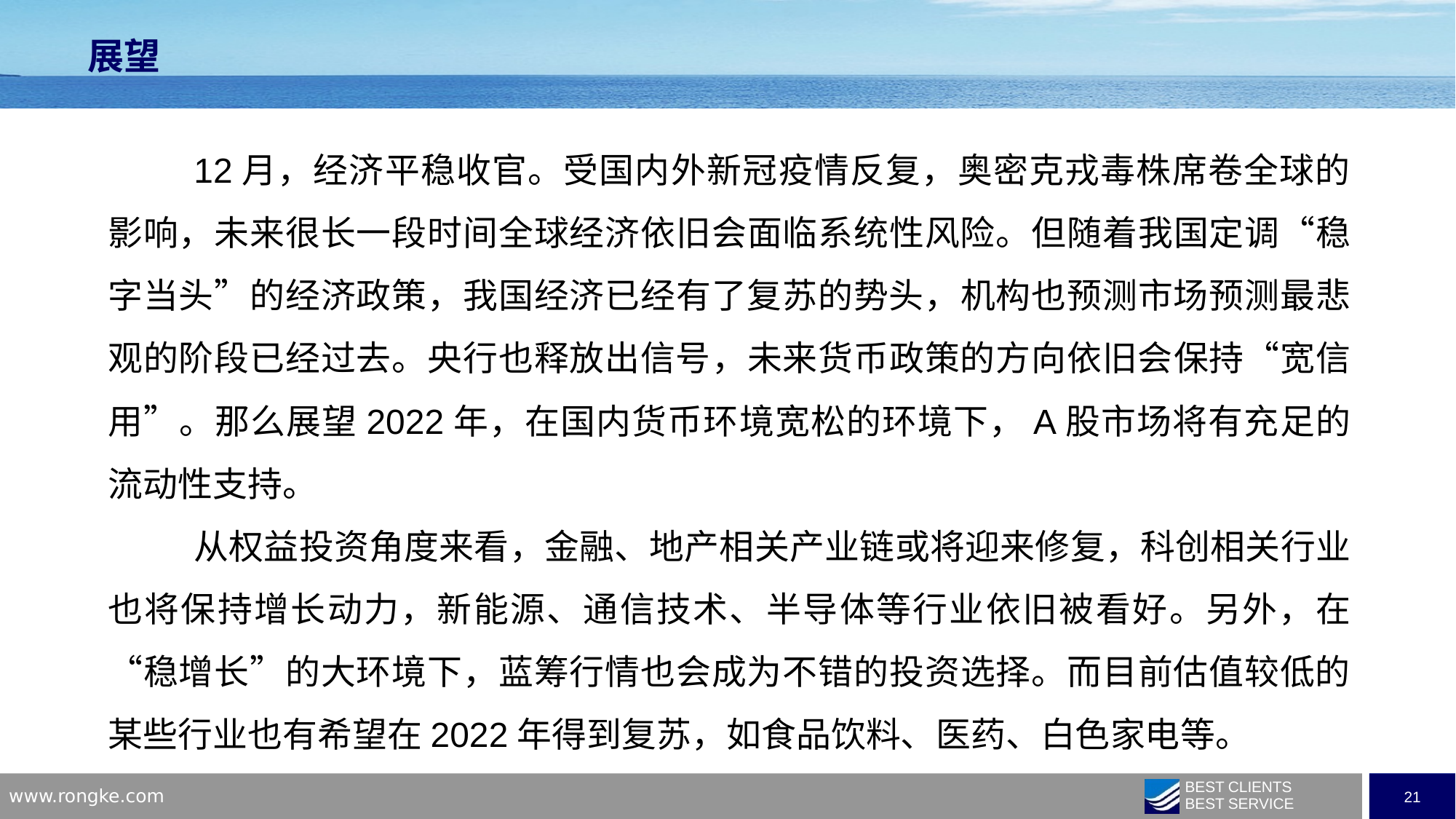

展望
12月，经济平稳收官。受国内外新冠疫情反复，奥密克戎毒株席卷全球的影响，未来很长一段时间全球经济依旧会面临系统性风险。但随着我国定调“稳字当头”的经济政策，我国经济已经有了复苏的势头，机构也预测市场预测最悲观的阶段已经过去。央行也释放出信号，未来货币政策的方向依旧会保持“宽信用”。那么展望2022年，在国内货币环境宽松的环境下，A股市场将有充足的流动性支持。
从权益投资角度来看，金融、地产相关产业链或将迎来修复，科创相关行业也将保持增长动力，新能源、通信技术、半导体等行业依旧被看好。另外，在“稳增长”的大环境下，蓝筹行情也会成为不错的投资选择。而目前估值较低的某些行业也有希望在2022年得到复苏，如食品饮料、医药、白色家电等。